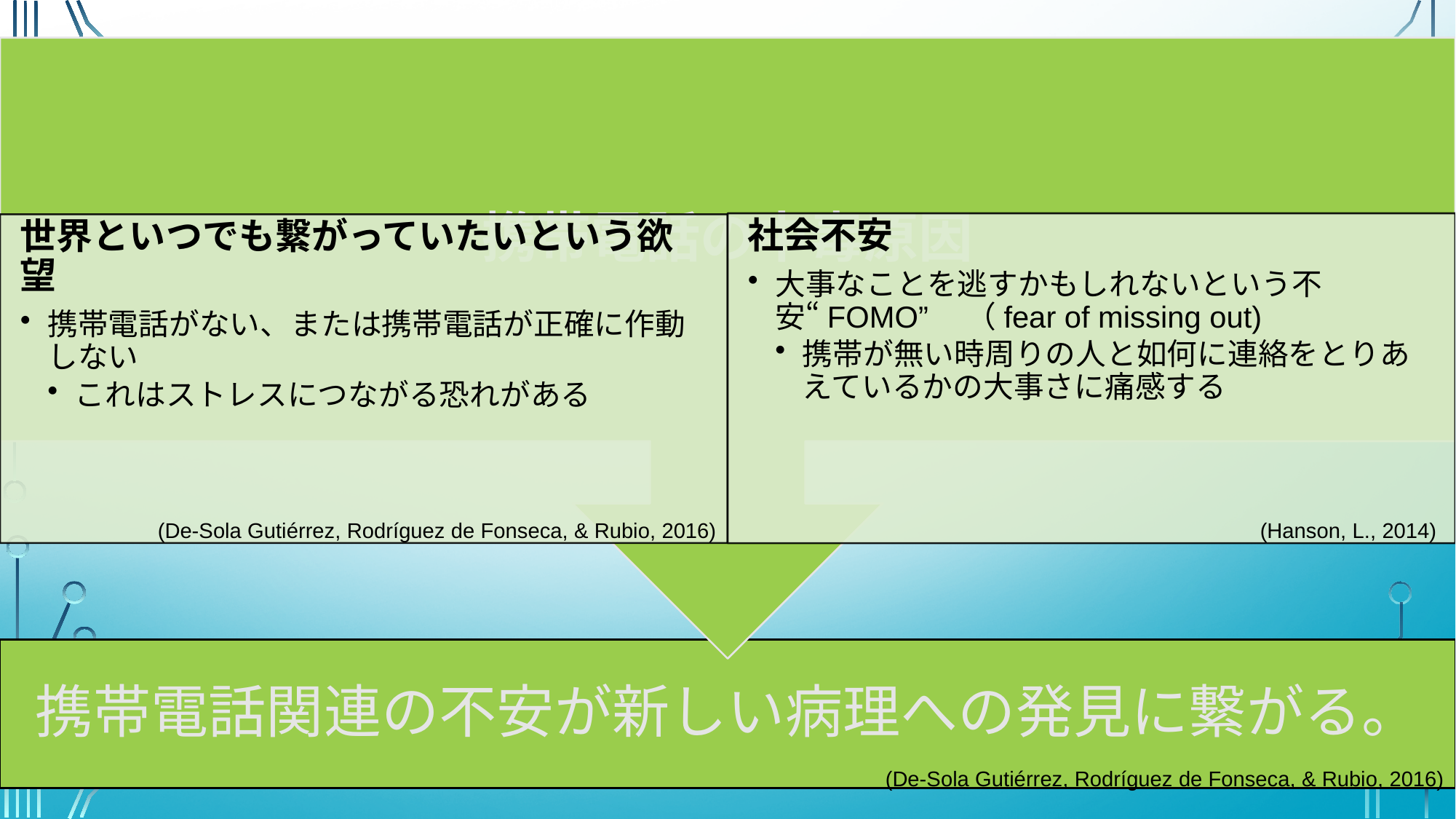

携帯電話関連の不安が新しい病理への発見に繋がる。
携帯電話の中毒原因
世界といつでも繋がっていたいという欲望
携帯電話がない、または携帯電話が正確に作動しない
これはストレスにつながる恐れがある
社会不安
大事なことを逃すかもしれないという不安“FOMO”　（fear of missing out)
携帯が無い時周りの人と如何に連絡をとりあえているかの大事さに痛感する
(Hanson, L., 2014)
(De-Sola Gutiérrez, Rodríguez de Fonseca, & Rubio, 2016)
(De-Sola Gutiérrez, Rodríguez de Fonseca, & Rubio, 2016)